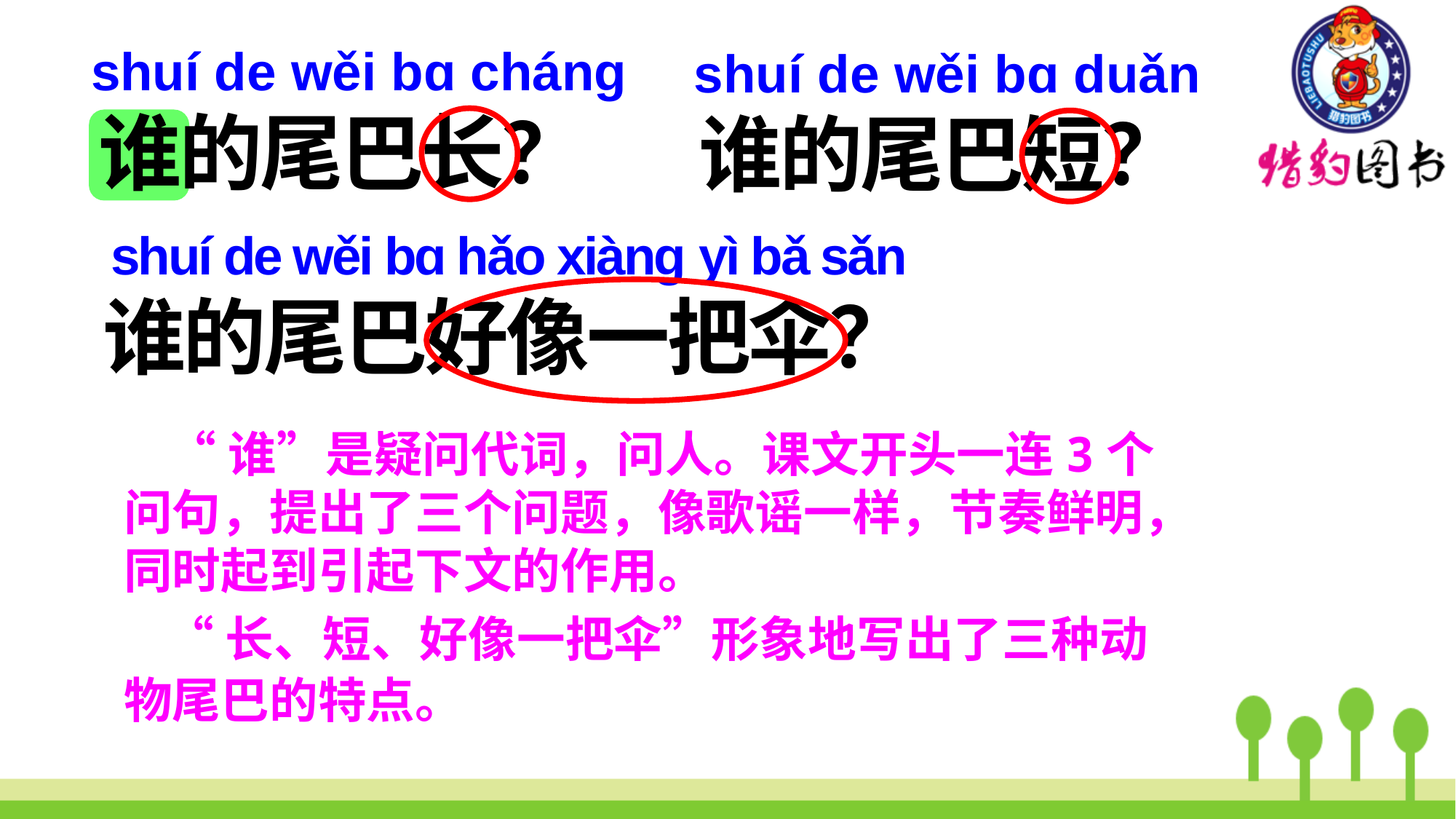

shuí de wěi bɑ chánɡ
谁的尾巴长？
shuí de wěi bɑ duǎn
谁的尾巴短？

shuí de wěi bɑ hǎo xiànɡ yì bǎ sǎn
谁的尾巴好像一把伞？

    “谁”是疑问代词，问人。课文开头一连3个问句，提出了三个问题，像歌谣一样，节奏鲜明，同时起到引起下文的作用。
   “长、短、好像一把伞”形象地写出了三种动
物尾巴的特点。